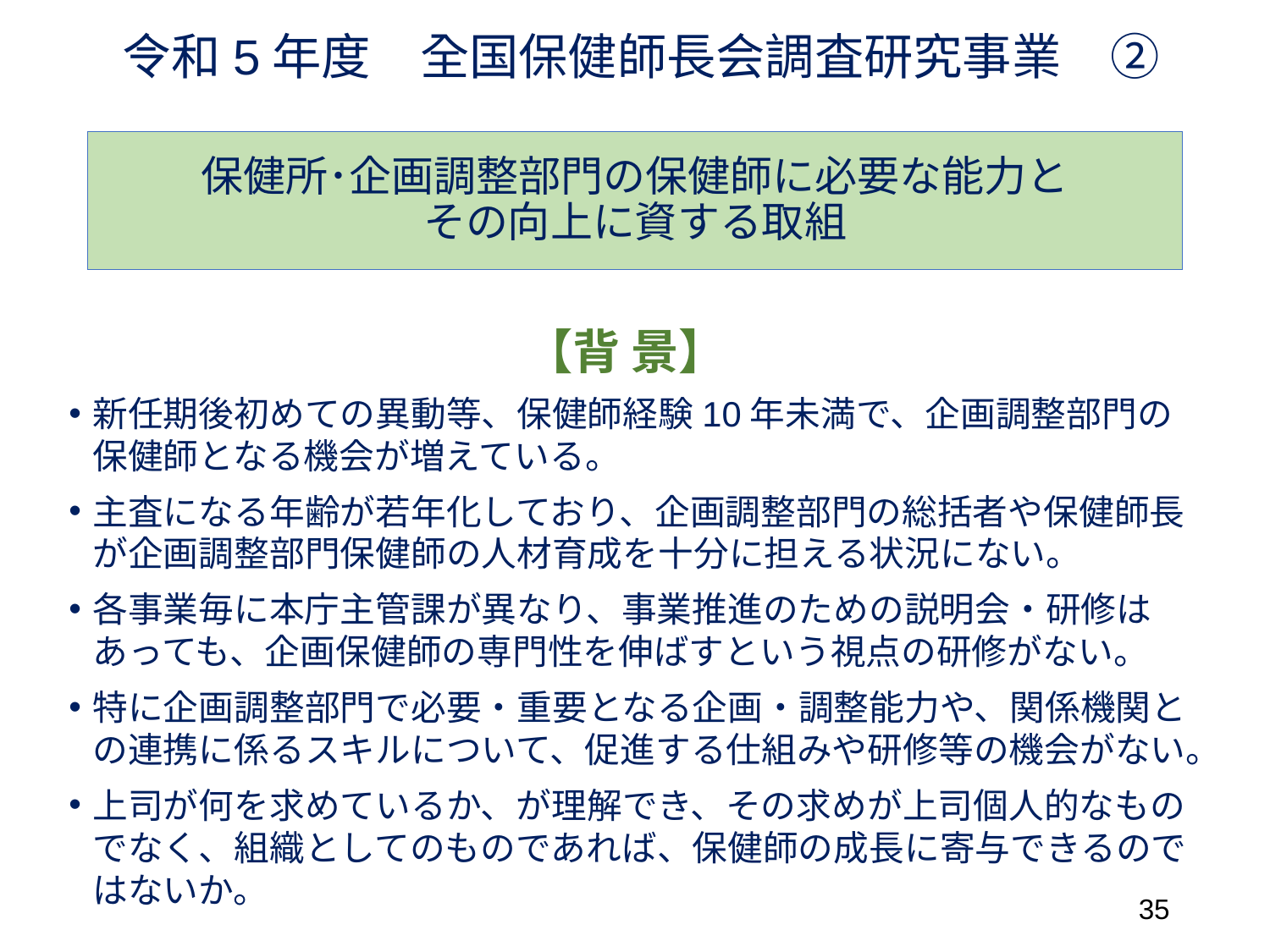

令和5年度　全国保健師長会調査研究事業　②
保健所･企画調整部門の保健師に必要な能力と
その向上に資する取組

# 【背 景】
新任期後初めての異動等、保健師経験10年未満で、企画調整部門の保健師となる機会が増えている。
主査になる年齢が若年化しており、企画調整部門の総括者や保健師長が企画調整部門保健師の人材育成を十分に担える状況にない。
各事業毎に本庁主管課が異なり、事業推進のための説明会・研修はあっても、企画保健師の専門性を伸ばすという視点の研修がない。
特に企画調整部門で必要・重要となる企画・調整能力や、関係機関との連携に係るスキルについて、促進する仕組みや研修等の機会がない。
上司が何を求めているか、が理解でき、その求めが上司個人的なものでなく、組織としてのものであれば、保健師の成長に寄与できるのではないか。
35